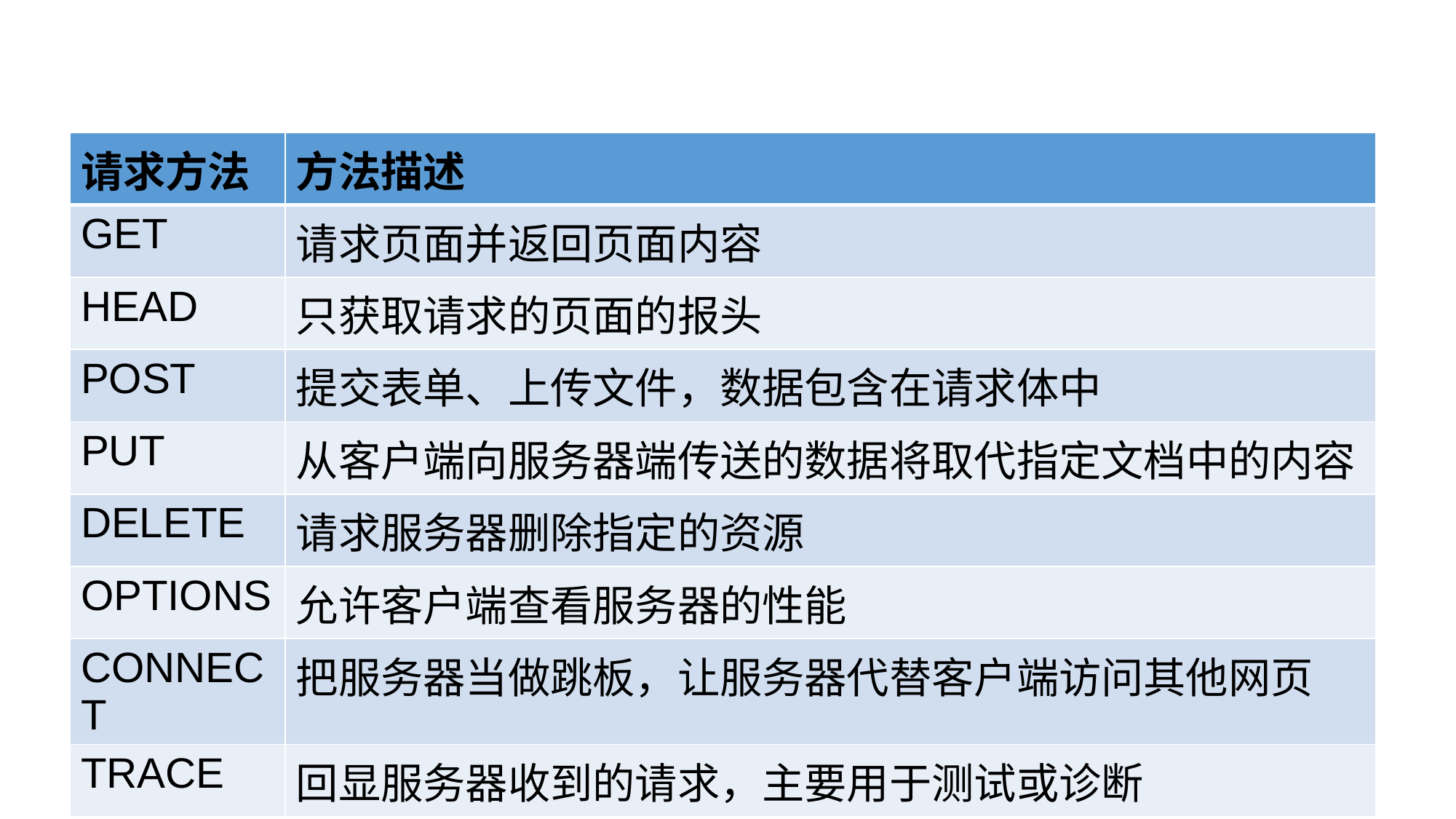

| 请求方法 | 方法描述 |
| --- | --- |
| GET | 请求页面并返回页面内容 |
| HEAD | 只获取请求的页面的报头 |
| POST | 提交表单、上传文件，数据包含在请求体中 |
| PUT | 从客户端向服务器端传送的数据将取代指定文档中的内容 |
| DELETE | 请求服务器删除指定的资源 |
| OPTIONS | 允许客户端查看服务器的性能 |
| CONNECT | 把服务器当做跳板，让服务器代替客户端访问其他网页 |
| TRACE | 回显服务器收到的请求，主要用于测试或诊断 |